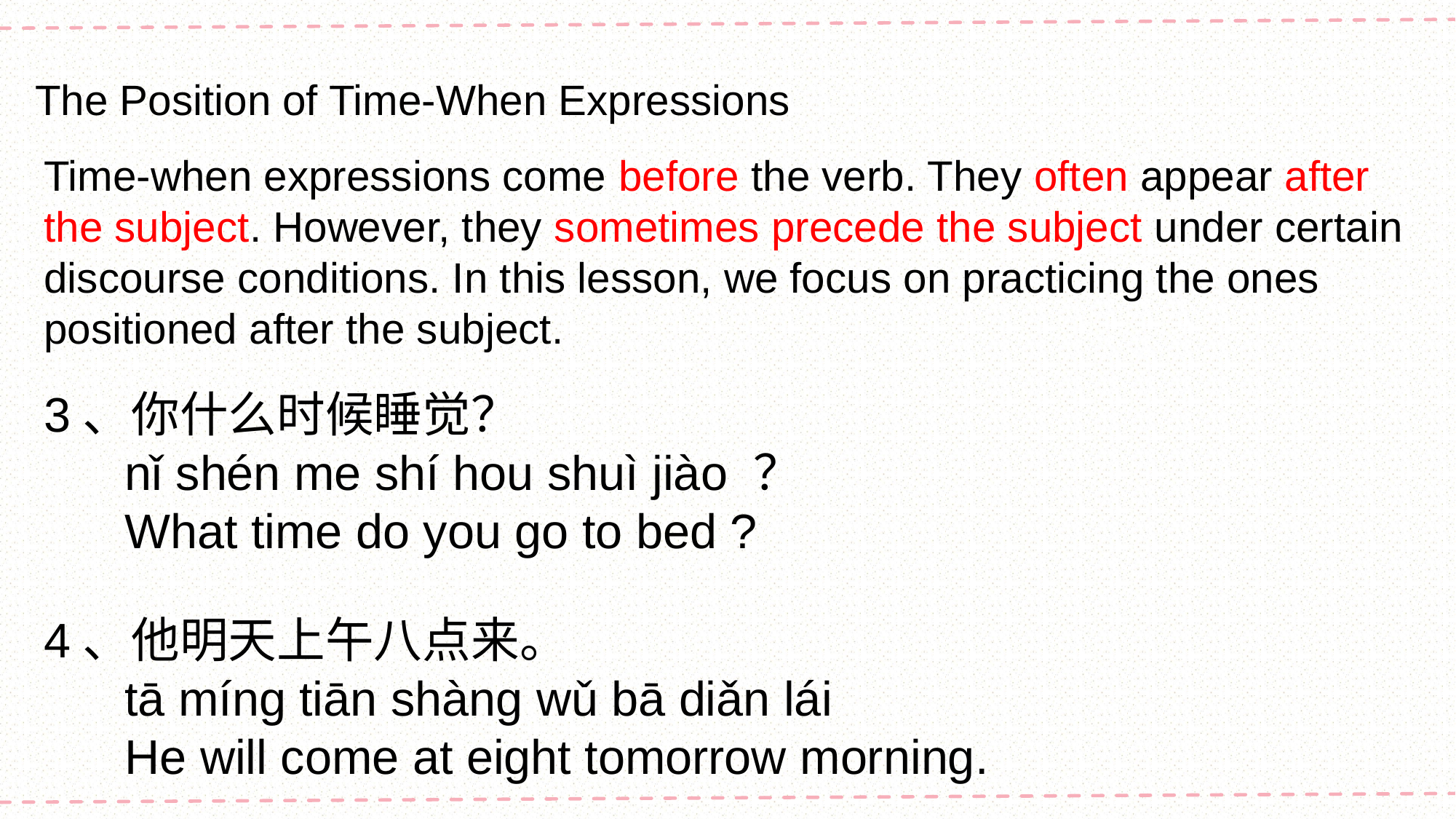

The Position of Time-When Expressions

Time-when expressions come before the verb. They often appear after the subject. However, they sometimes precede the subject under certain discourse conditions. In this lesson, we focus on practicing the ones positioned after the subject.
3、你什么时候睡觉？
      nǐ shén me shí hou shuì jiào ？
      What time do you go to bed ?

4、他明天上午八点来。
      tā míng tiān shàng wǔ bā diǎn lái
      He will come at eight tomorrow morning.